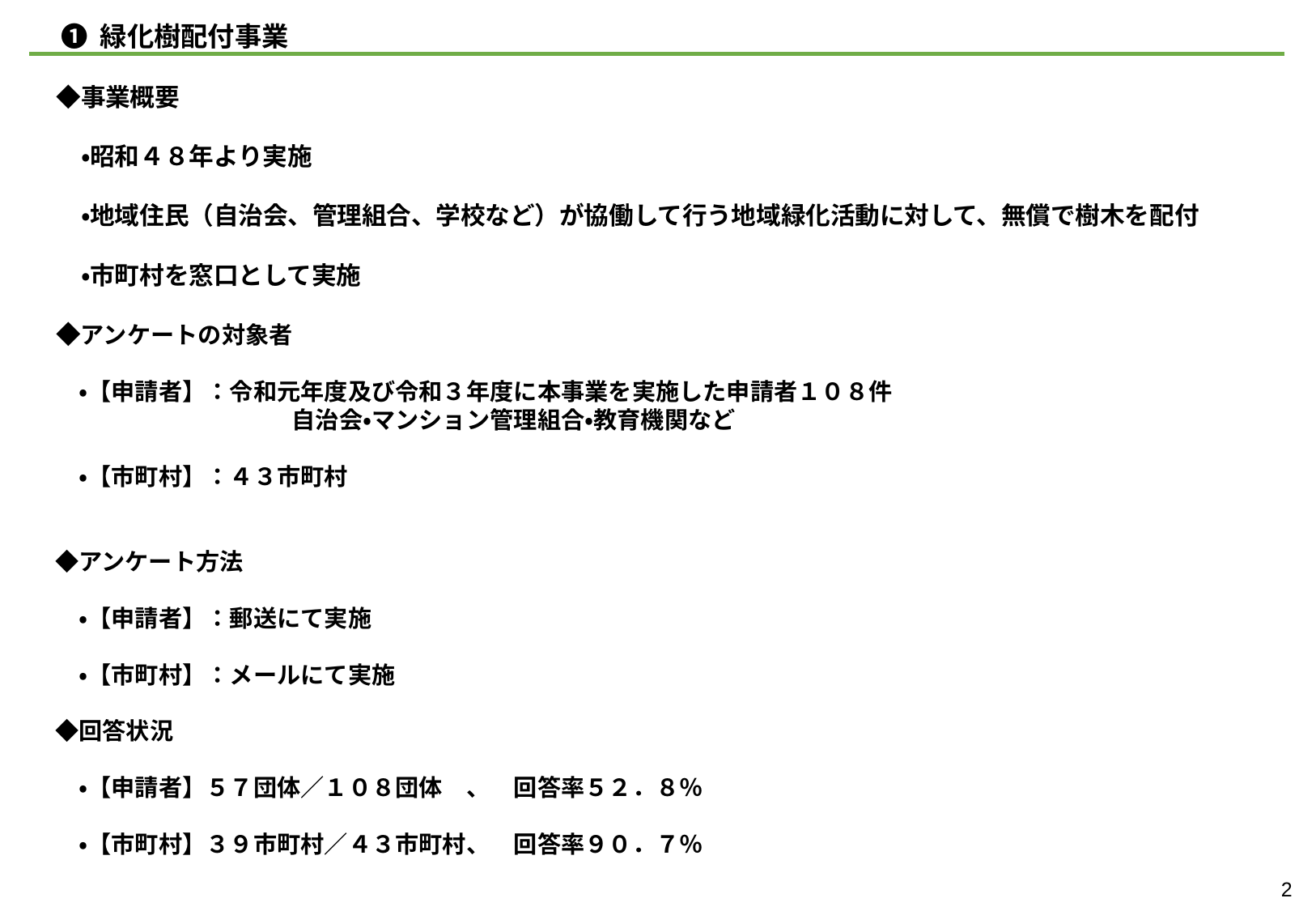

❶ 緑化樹配付事業
　◆事業概要

　　・昭和４８年より実施

　　・地域住民（自治会、管理組合、学校など）が協働して行う地域緑化活動に対して、無償で樹木を配付

　　・市町村を窓口として実施

　◆アンケートの対象者

　　・【申請者】：令和元年度及び令和３年度に本事業を実施した申請者１０８件
　　　　　　　　　　　自治会・マンション管理組合・教育機関など

　　・【市町村】：４３市町村

　◆アンケート方法

　　・【申請者】：郵送にて実施

　　・【市町村】：メールにて実施

　◆回答状況

　　・【申請者】５７団体／１０８団体　、　回答率５２．８％

　　・【市町村】３９市町村／４３市町村、　回答率９０．７％

2